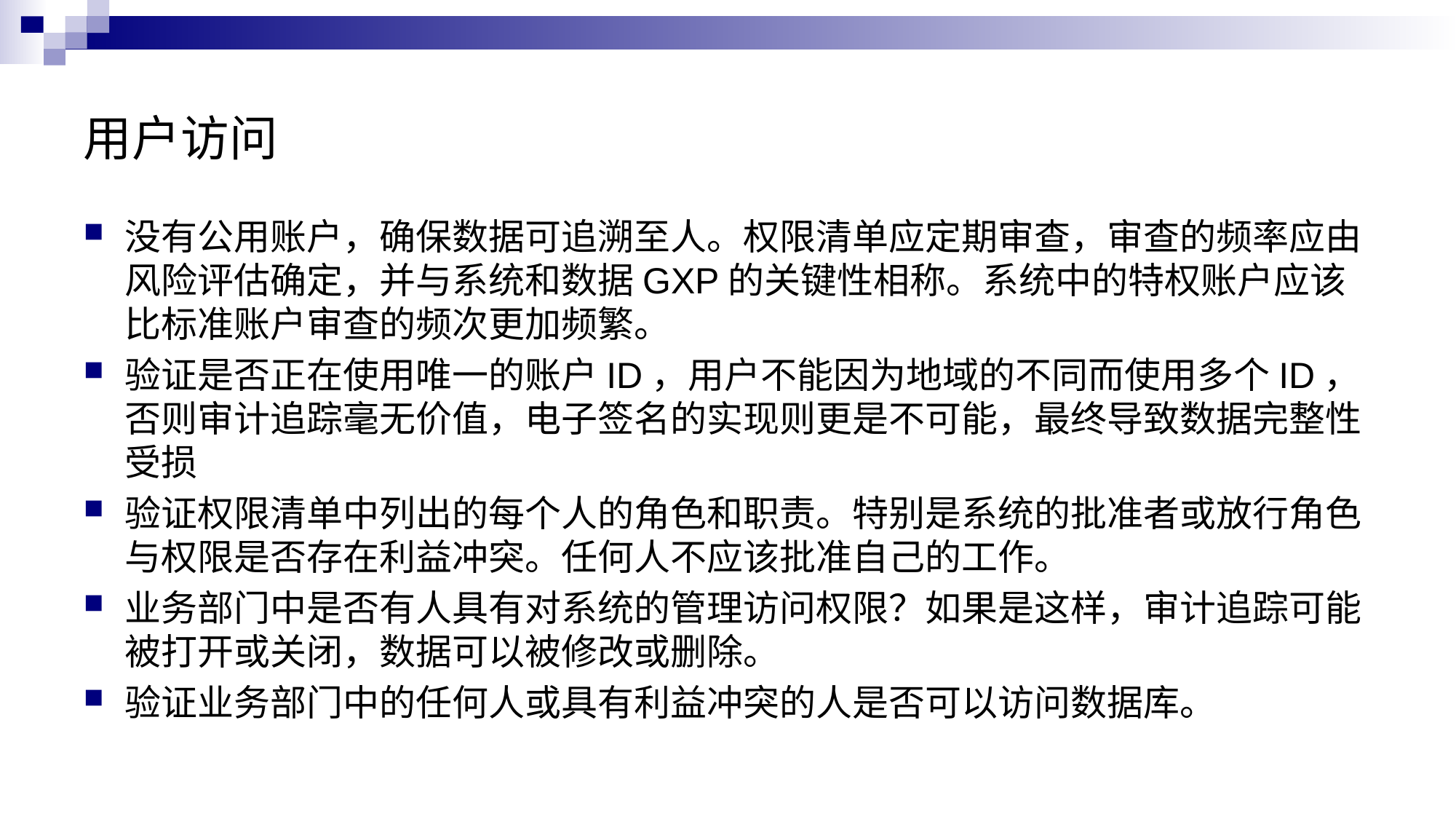

# 用户访问
没有公用账户，确保数据可追溯至人。权限清单应定期审查，审查的频率应由风险评估确定，并与系统和数据GXP的关键性相称。系统中的特权账户应该比标准账户审查的频次更加频繁。
验证是否正在使用唯一的账户ID，用户不能因为地域的不同而使用多个ID，否则审计追踪毫无价值，电子签名的实现则更是不可能，最终导致数据完整性受损
验证权限清单中列出的每个人的角色和职责。特别是系统的批准者或放行角色与权限是否存在利益冲突。任何人不应该批准自己的工作。
业务部门中是否有人具有对系统的管理访问权限？如果是这样，审计追踪可能被打开或关闭，数据可以被修改或删除。
验证业务部门中的任何人或具有利益冲突的人是否可以访问数据库。